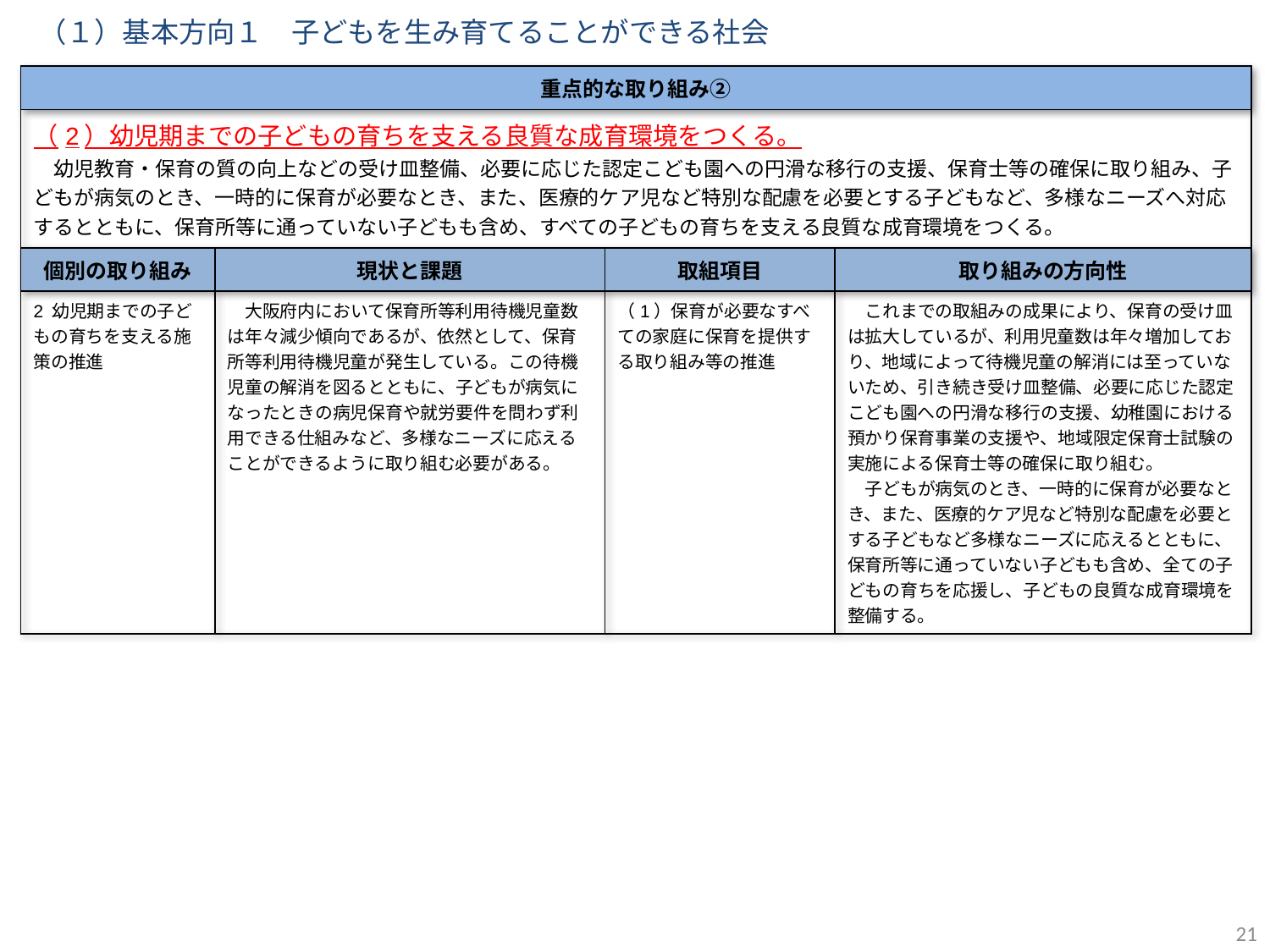

（１）基本方向１　子どもを生み育てることができる社会
| 重点的な取り組み② |  |  |  |
| --- | --- | --- | --- |
| （2）幼児期までの子どもの育ちを支える良質な成育環境をつくる。 　幼児教育・保育の質の向上などの受け皿整備、必要に応じた認定こども園への円滑な移行の支援、保育士等の確保に取り組み、子どもが病気のとき、一時的に保育が必要なとき、また、医療的ケア児など特別な配慮を必要とする子どもなど、多様なニーズへ対応するとともに、保育所等に通っていない子どもも含め、すべての子どもの育ちを支える良質な成育環境をつくる。 |  |  |  |
| 個別の取り組み | 現状と課題 | 取組項目 | 取り組みの方向性 |
| 2 幼児期までの子どもの育ちを支える施策の推進 | 大阪府内において保育所等利用待機児童数は年々減少傾向であるが、依然として、保育所等利用待機児童が発生している。この待機児童の解消を図るとともに、子どもが病気になったときの病児保育や就労要件を問わず利用できる仕組みなど、多様なニーズに応えることができるように取り組む必要がある。 | （1）保育が必要なすべての家庭に保育を提供する取り組み等の推進 | これまでの取組みの成果により、保育の受け皿は拡大しているが、利用児童数は年々増加しており、地域によって待機児童の解消には至っていないため、引き続き受け皿整備、必要に応じた認定こども園への円滑な移行の支援、幼稚園における預かり保育事業の支援や、地域限定保育士試験の実施による保育士等の確保に取り組む。 　子どもが病気のとき、一時的に保育が必要なとき、また、医療的ケア児など特別な配慮を必要とする子どもなど多様なニーズに応えるとともに、保育所等に通っていない子どもも含め、全ての子どもの育ちを応援し、子どもの良質な成育環境を整備する。 |
21